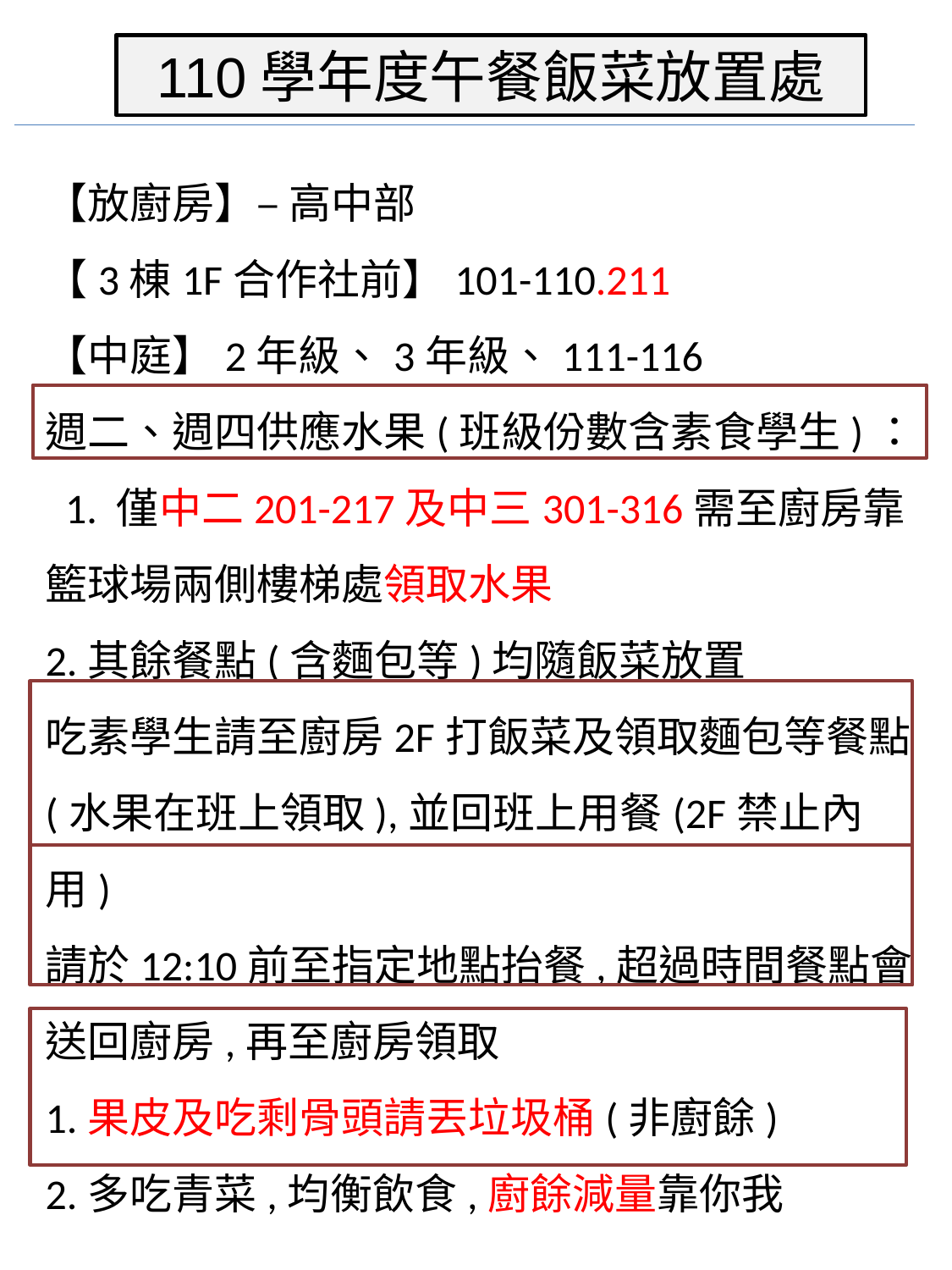

110學年度午餐飯菜放置處
# 【放廚房】– 高中部 【3棟1F合作社前】101-110.211 【中庭】2年級、3年級、111-116 週二、週四供應水果(班級份數含素食學生)： 1. 僅中二201-217及中三301-316需至廚房靠籃球場兩側樓梯處領取水果 2.其餘餐點(含麵包等)均隨飯菜放置 吃素學生請至廚房2F打飯菜及領取麵包等餐點(水果在班上領取),並回班上用餐(2F禁止內用) 請於12:10前至指定地點抬餐,超過時間餐點會送回廚房,再至廚房領取 1.果皮及吃剩骨頭請丟垃圾桶(非廚餘) 2.多吃青菜,均衡飲食,廚餘減量靠你我